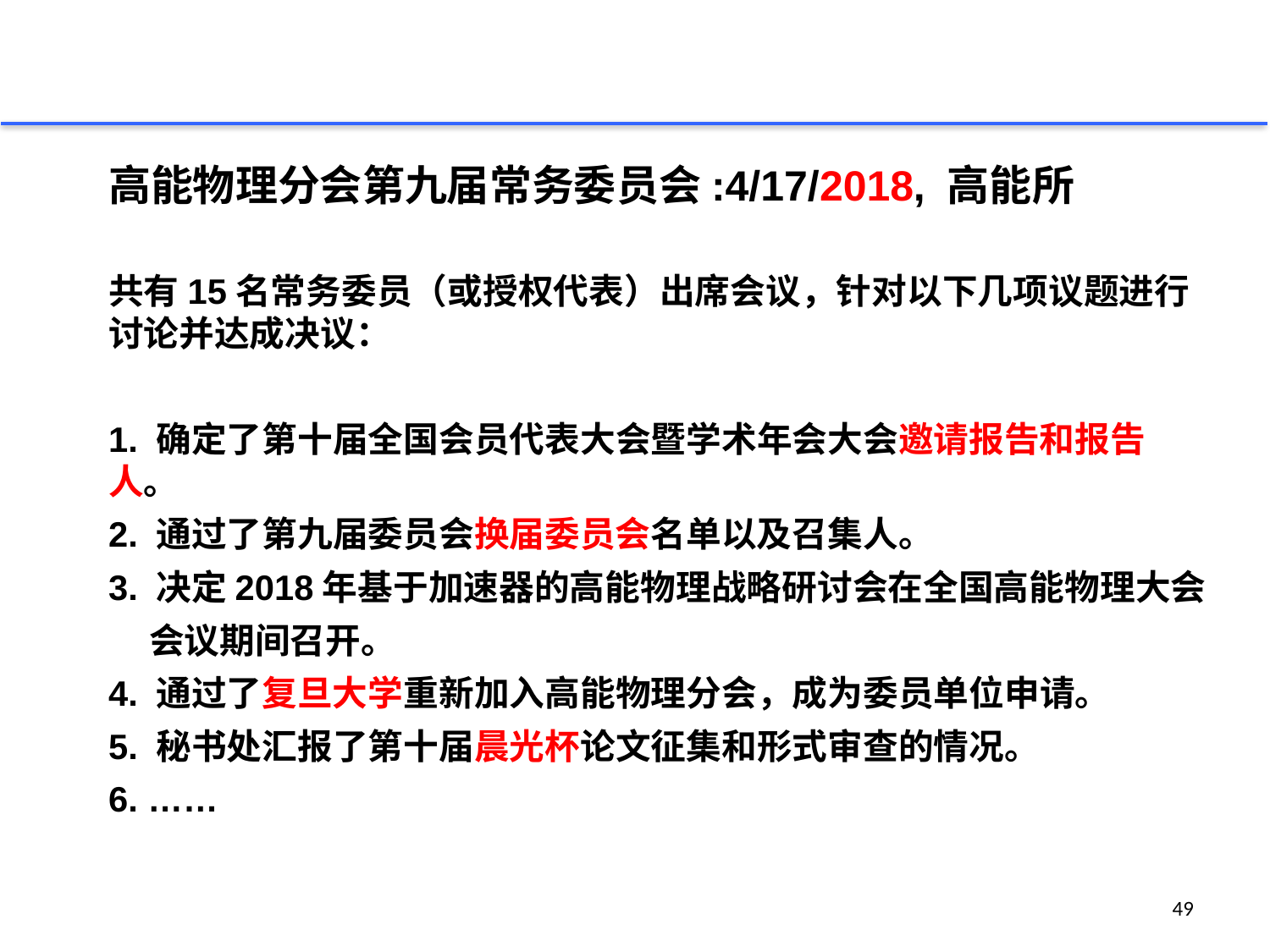

高能物理分会第九届常务委员会:4/17/2018, 高能所

共有15名常务委员（或授权代表）出席会议，针对以下几项议题进行讨论并达成决议：

1. 确定了第十届全国会员代表大会暨学术年会大会邀请报告和报告人。
2. 通过了第九届委员会换届委员会名单以及召集人。
3. 决定2018年基于加速器的高能物理战略研讨会在全国高能物理大会
    会议期间召开。
4. 通过了复旦大学重新加入高能物理分会，成为委员单位申请。
5. 秘书处汇报了第十届晨光杯论文征集和形式审查的情况。
6. ……
49